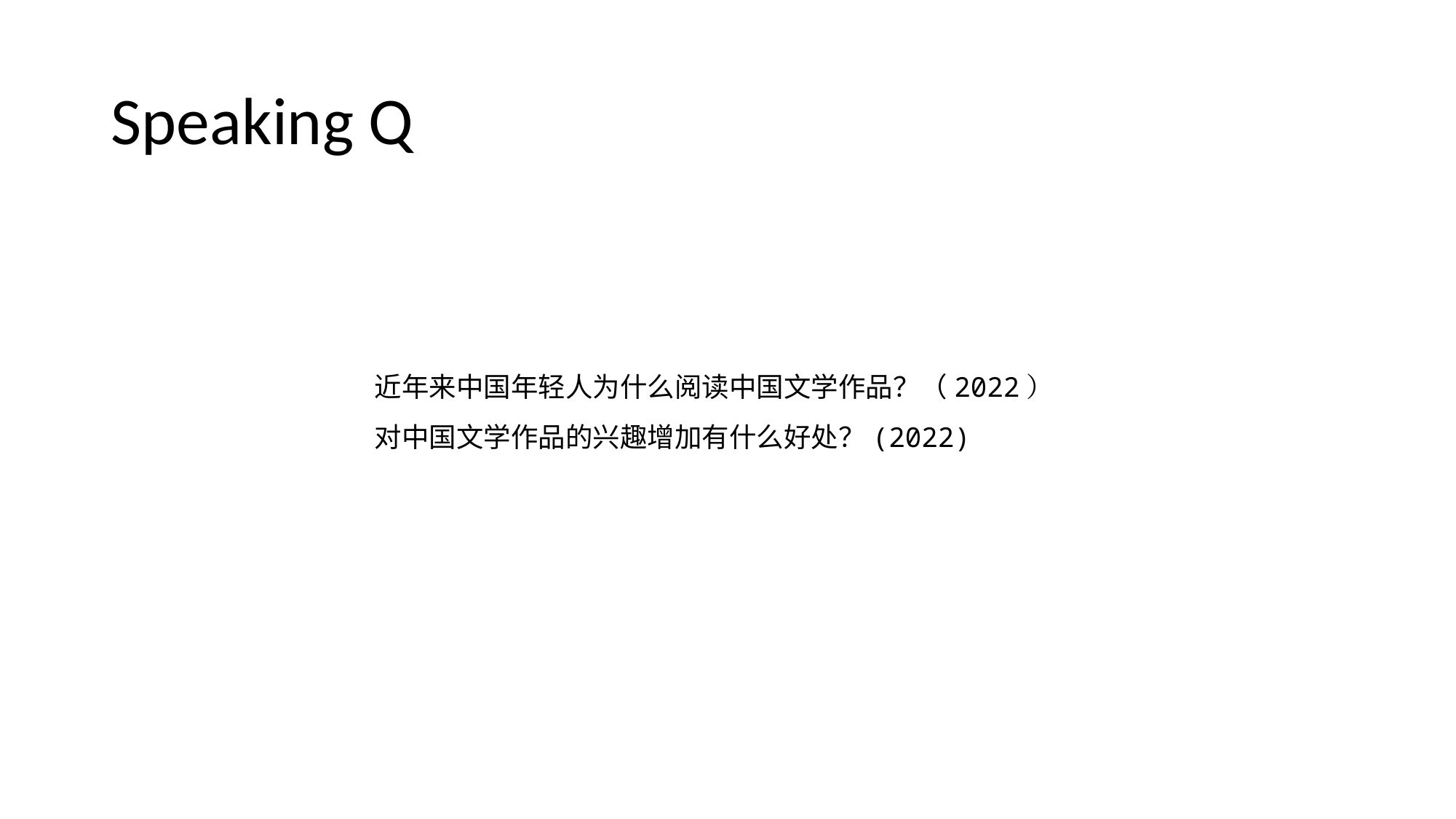

# Speaking Q
近年来中国年轻人为什么阅读中国文学作品？（2022）
对中国文学作品的兴趣增加有什么好处？(2022)